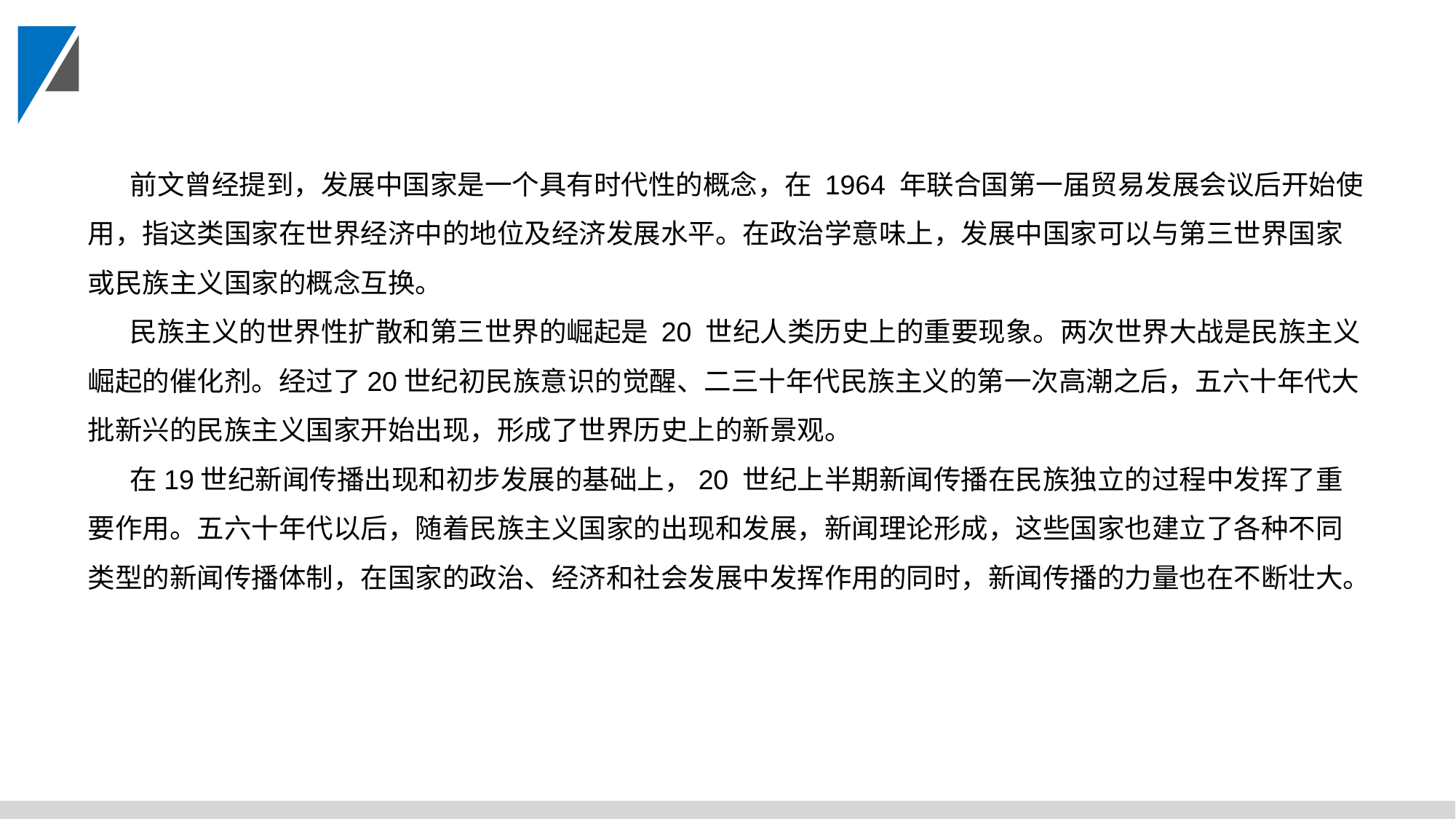

前文曾经提到，发展中国家是一个具有时代性的概念，在 1964 年联合国第一届贸易发展会议后开始使用，指这类国家在世界经济中的地位及经济发展水平。在政治学意味上，发展中国家可以与第三世界国家或民族主义国家的概念互换。
民族主义的世界性扩散和第三世界的崛起是 20 世纪人类历史上的重要现象。两次世界大战是民族主义崛起的催化剂。经过了20世纪初民族意识的觉醒、二三十年代民族主义的第一次高潮之后，五六十年代大批新兴的民族主义国家开始出现，形成了世界历史上的新景观。
在19世纪新闻传播出现和初步发展的基础上，20 世纪上半期新闻传播在民族独立的过程中发挥了重要作用。五六十年代以后，随着民族主义国家的出现和发展，新闻理论形成，这些国家也建立了各种不同类型的新闻传播体制，在国家的政治、经济和社会发展中发挥作用的同时，新闻传播的力量也在不断壮大。